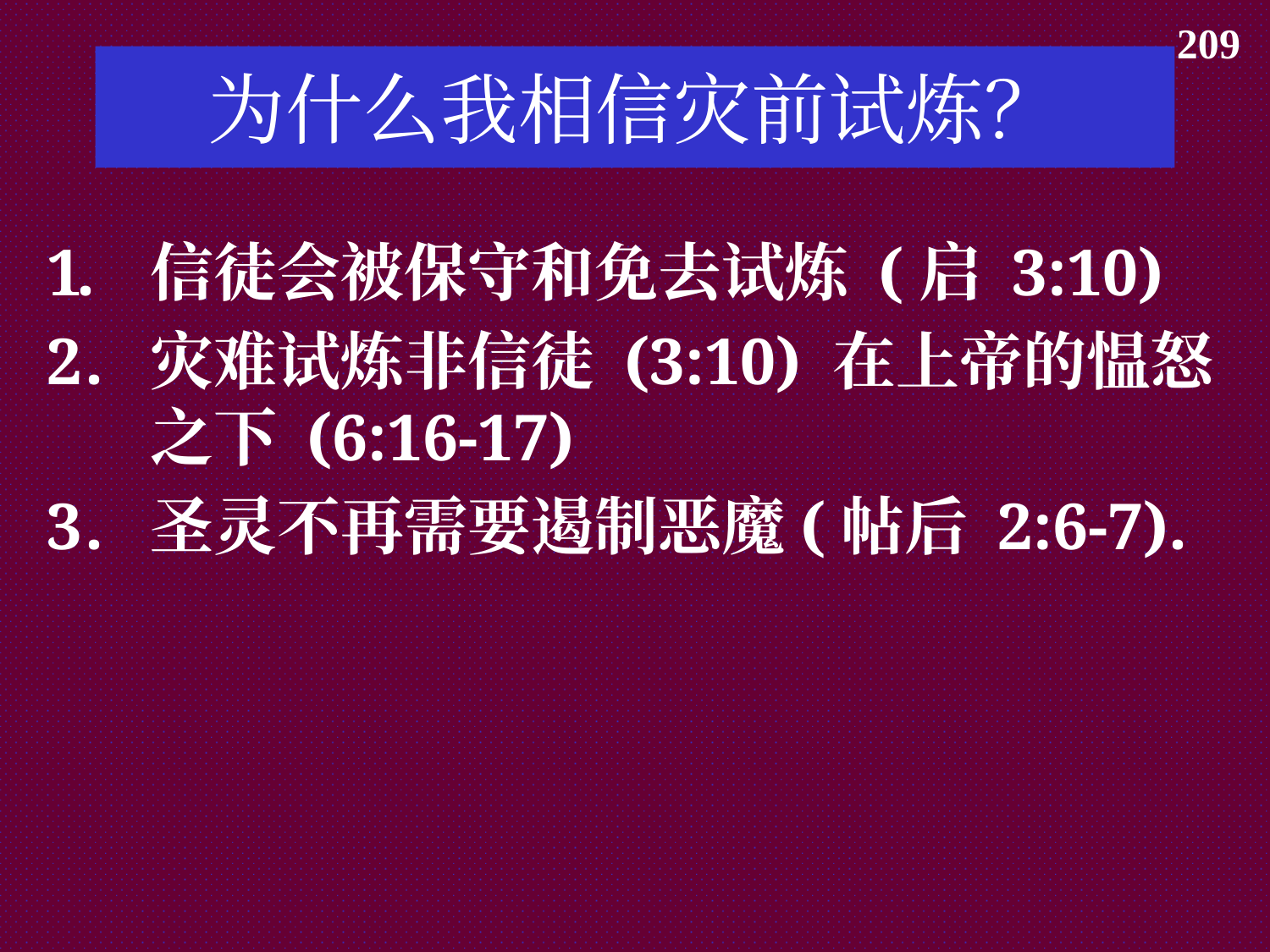

209
为什么我相信灾前试炼？
信徒会被保守和免去试炼 (启 3:10)
灾难试炼非信徒 (3:10) 在上帝的愠怒之下 (6:16-17)
圣灵不再需要遏制恶魔(帖后 2:6-7).